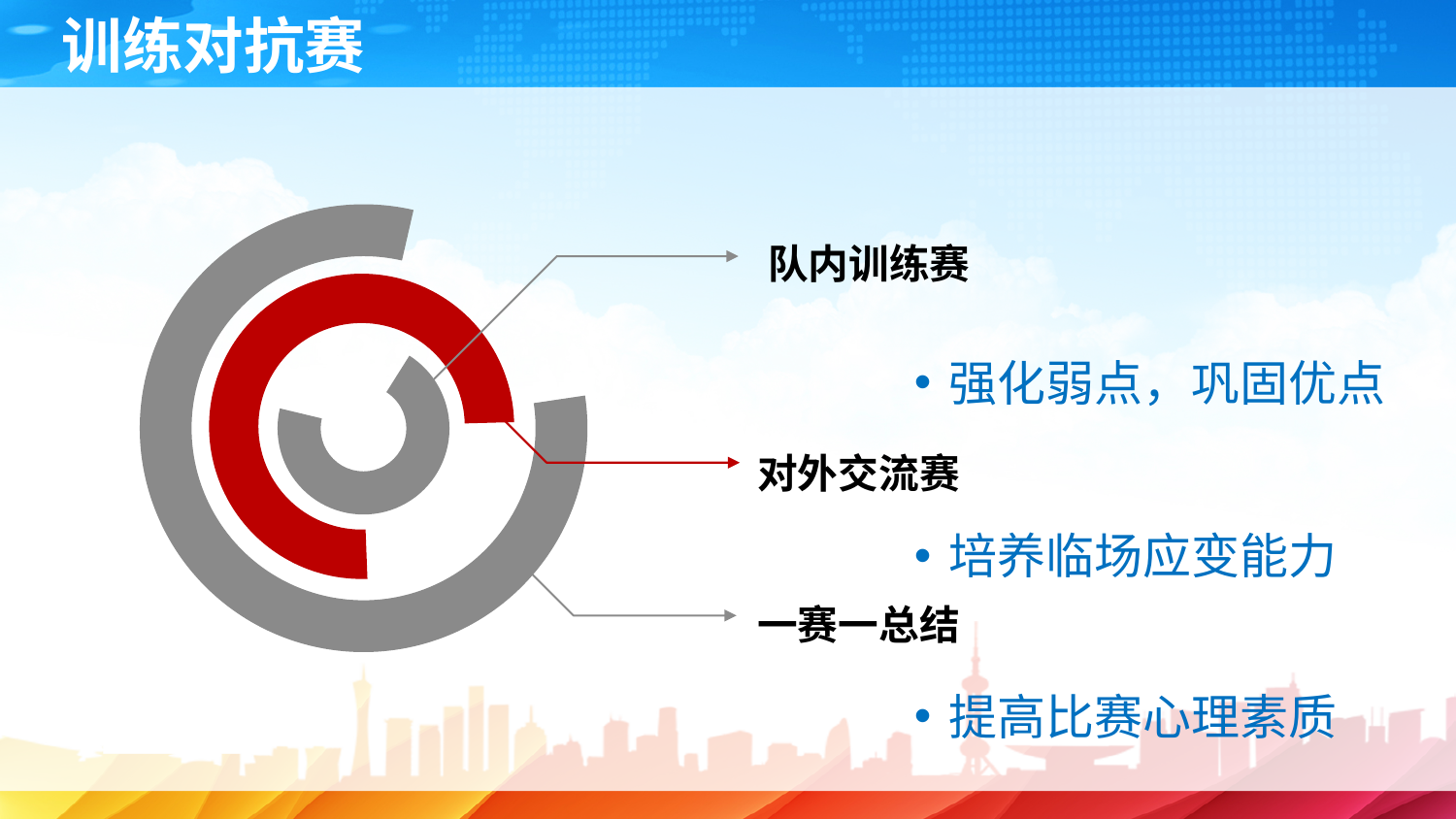

训练对抗赛

队内训练赛

强化弱点，巩固优点

对外交流赛
培养临场应变能力

一赛一总结
提高比赛心理素质